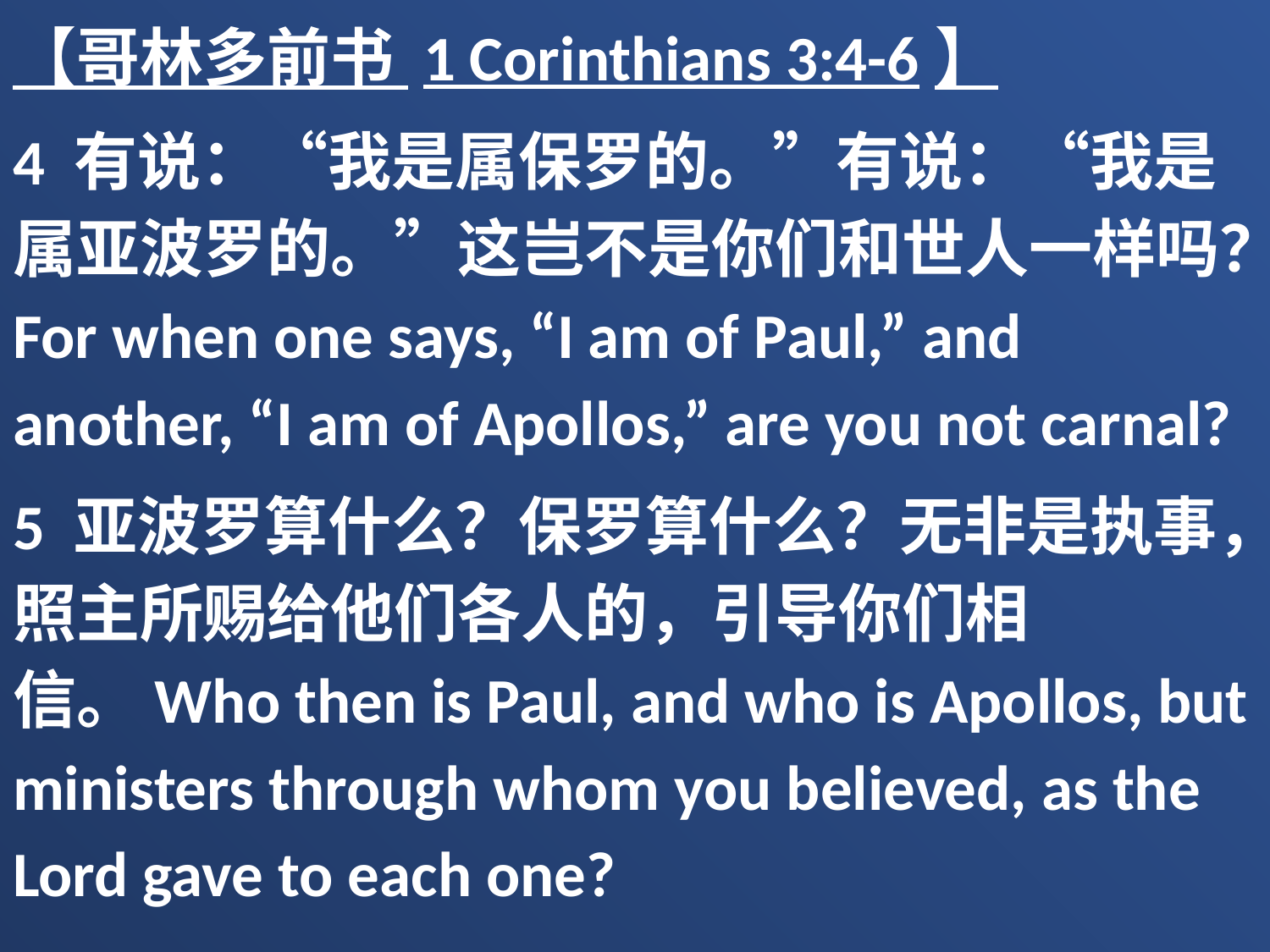

【哥林多前书 1 Corinthians 3:4-6】
4 有说：“我是属保罗的。”有说：“我是属亚波罗的。”这岂不是你们和世人一样吗？For when one says, “I am of Paul,” and another, “I am of Apollos,” are you not carnal?
5 亚波罗算什么？保罗算什么？无非是执事，照主所赐给他们各人的，引导你们相信。Who then is Paul, and who is Apollos, but ministers through whom you believed, as the Lord gave to each one?